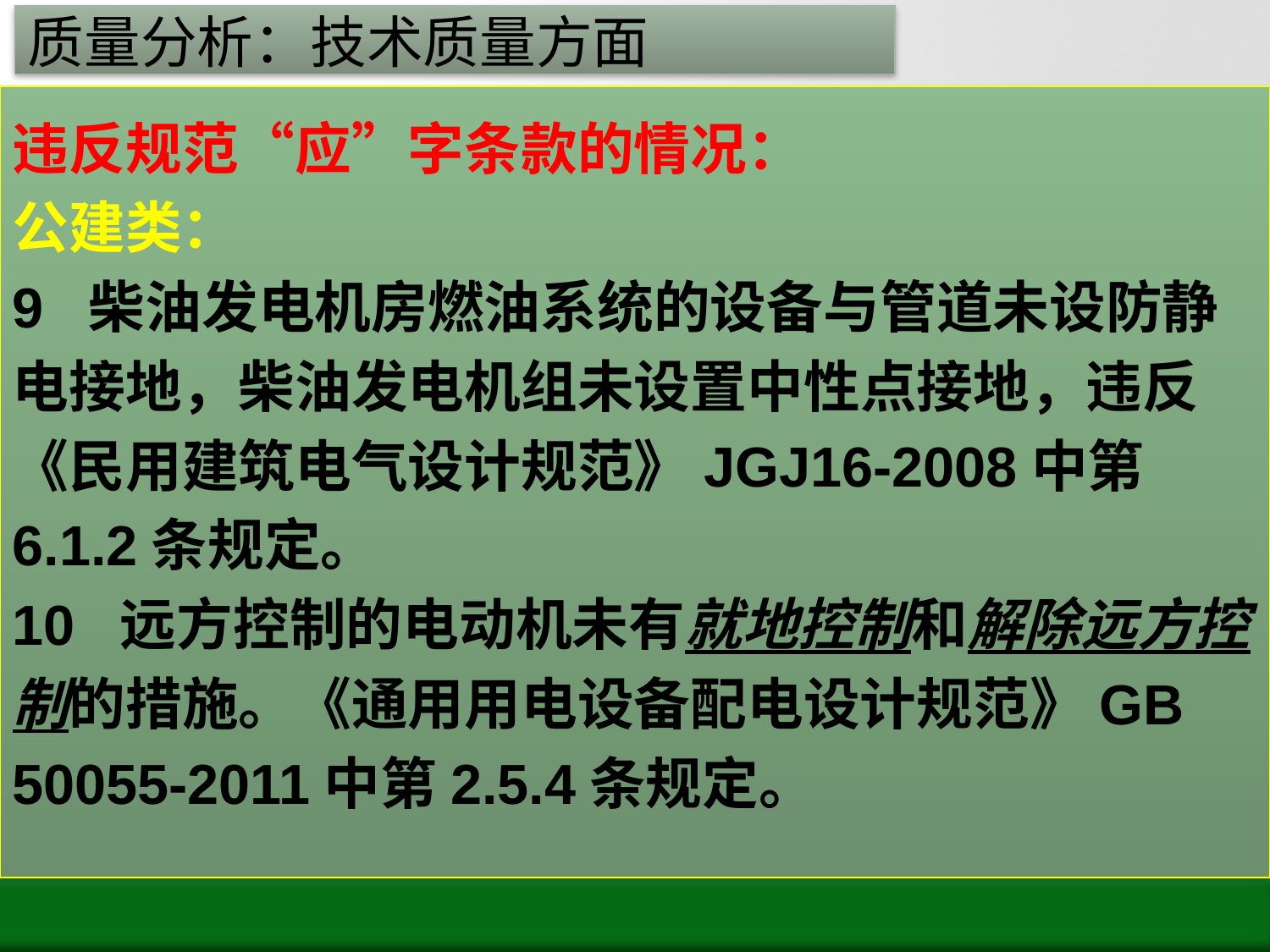

# 质量分析：技术质量方面
违反规范“应”字条款的情况：
公建类：
9  柴油发电机房燃油系统的设备与管道未设防静电接地，柴油发电机组未设置中性点接地，违反《民用建筑电气设计规范》JGJ16-2008中第6.1.2条规定。
10  远方控制的电动机未有就地控制和解除远方控制的措施。《通用用电设备配电设计规范》GB 50055-2011中第2.5.4条规定。